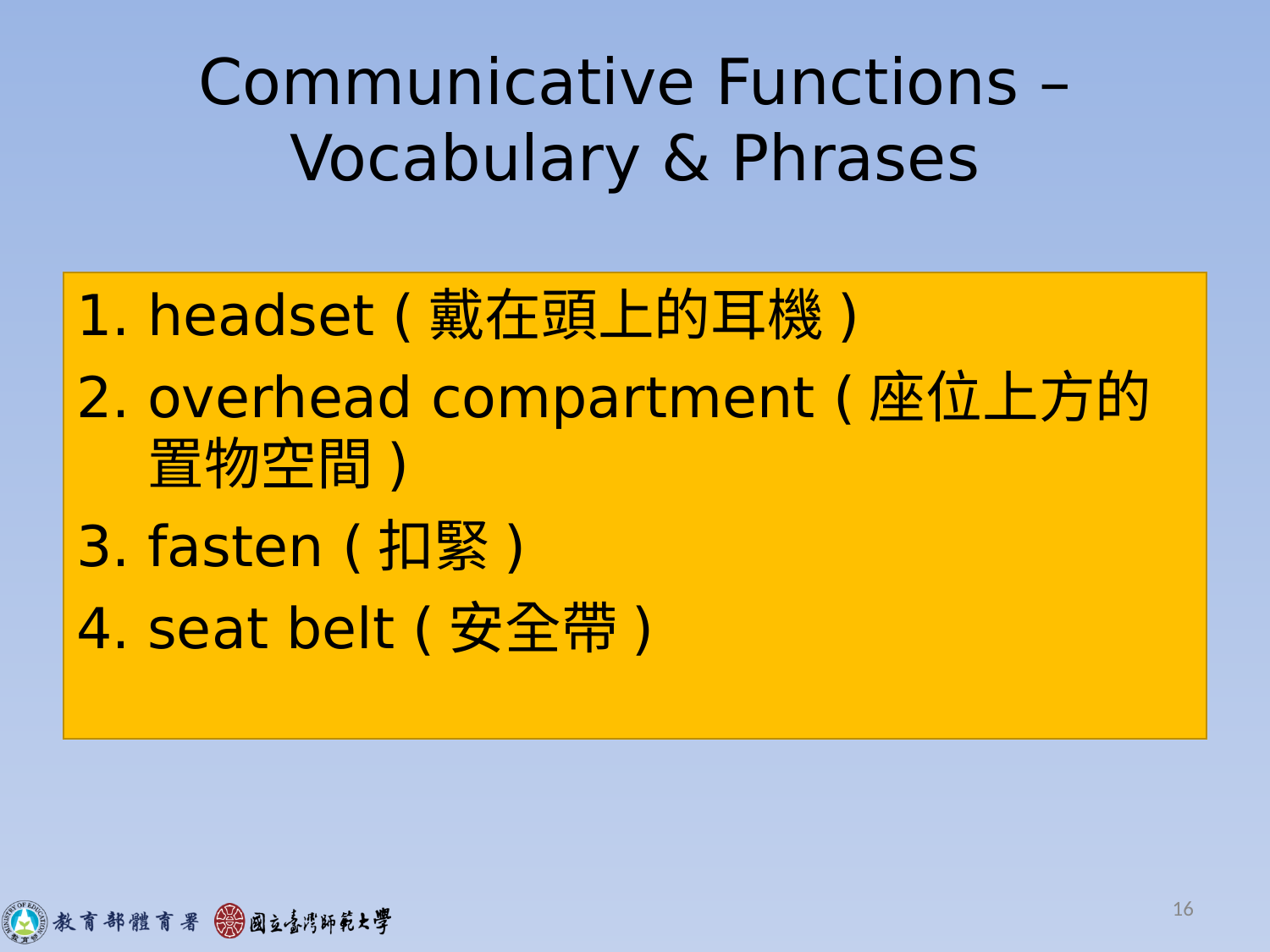

# Communicative Functions – Vocabulary & Phrases
headset (戴在頭上的耳機)
overhead compartment (座位上方的置物空間)
fasten (扣緊)
seat belt (安全帶)

16